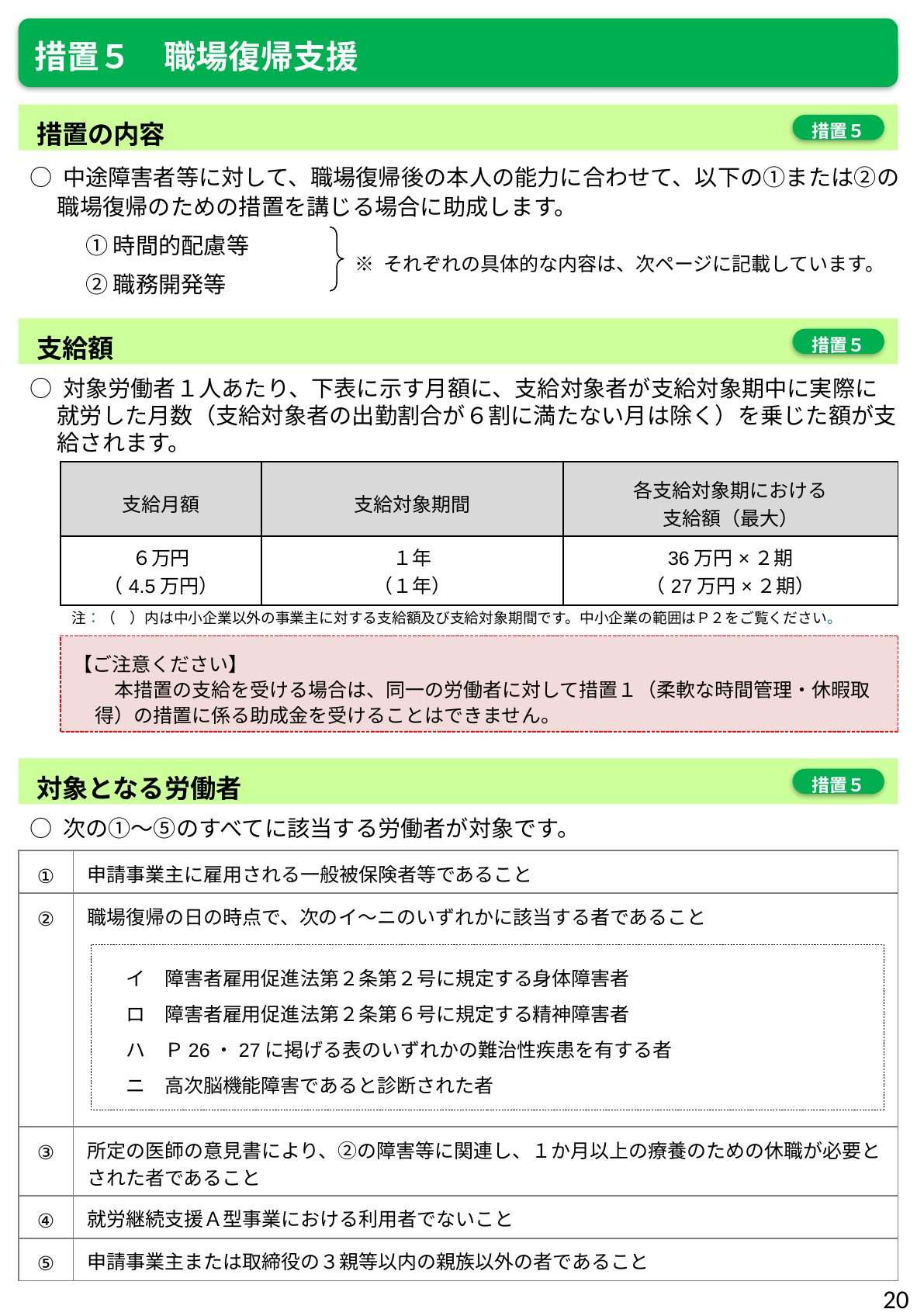

措置５　職場復帰支援
措置の内容
措置５
○ 中途障害者等に対して、職場復帰後の本人の能力に合わせて、以下の①または②の職場復帰のための措置を講じる場合に助成します。
　　  ① 時間的配慮等
　　  ② 職務開発等

※ それぞれの具体的な内容は、次ページに記載しています。
支給額
措置５
○ 対象労働者１人あたり、下表に示す月額に、支給対象者が支給対象期中に実際に就労した月数（支給対象者の出勤割合が６割に満たない月は除く）を乗じた額が支給されます。

| 支給月額 | 支給対象期間 | 各支給対象期における 支給額（最大） |
| --- | --- | --- |
| ６万円 （4.5万円） | １年 （１年） | 36万円×２期 （27万円×２期） |
注：（　）内は中小企業以外の事業主に対する支給額及び支給対象期間です。中小企業の範囲はＰ２をご覧ください。

【ご注意ください】
　本措置の支給を受ける場合は、同一の労働者に対して措置１（柔軟な時間管理・休暇取得）の措置に係る助成金を受けることはできません。

対象となる労働者
措置５
○ 次の①～⑤のすべてに該当する労働者が対象です。
| ① | 申請事業主に雇用される一般被保険者等であること |
| --- | --- |
| ② | 職場復帰の日の時点で、次のイ～ニのいずれかに該当する者であること |
| ③ | 所定の医師の意見書により、②の障害等に関連し、１か月以上の療養のための休職が必要とされた者であること |
| ④ | 就労継続支援Ａ型事業における利用者でないこと |
| ⑤ | 申請事業主または取締役の３親等以内の親族以外の者であること |

イ　障害者雇用促進法第２条第２号に規定する身体障害者
ロ　障害者雇用促進法第２条第６号に規定する精神障害者
ハ　Ｐ26・27に掲げる表のいずれかの難治性疾患を有する者
ニ　高次脳機能障害であると診断された者

20